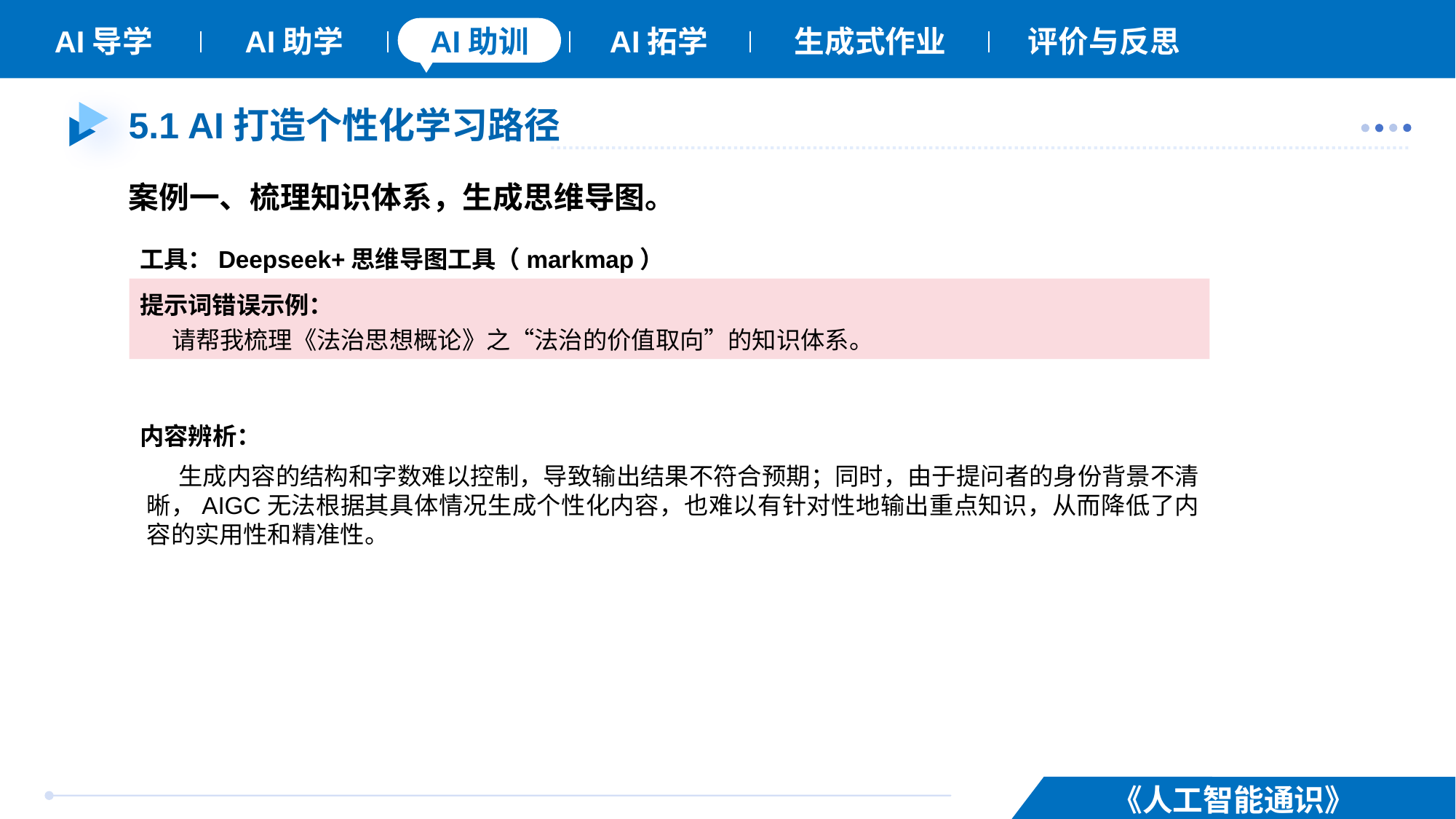

# 5.1 AI打造个性化学习路径
案例一、梳理知识体系，生成思维导图。
工具：Deepseek+思维导图工具（markmap）
提示词错误示例：
请帮我梳理《法治思想概论》之“法治的价值取向”的知识体系。
内容辨析：
生成内容的结构和字数难以控制，导致输出结果不符合预期；同时，由于提问者的身份背景不清晰，AIGC无法根据其具体情况生成个性化内容，也难以有针对性地输出重点知识，从而降低了内容的实用性和精准性。